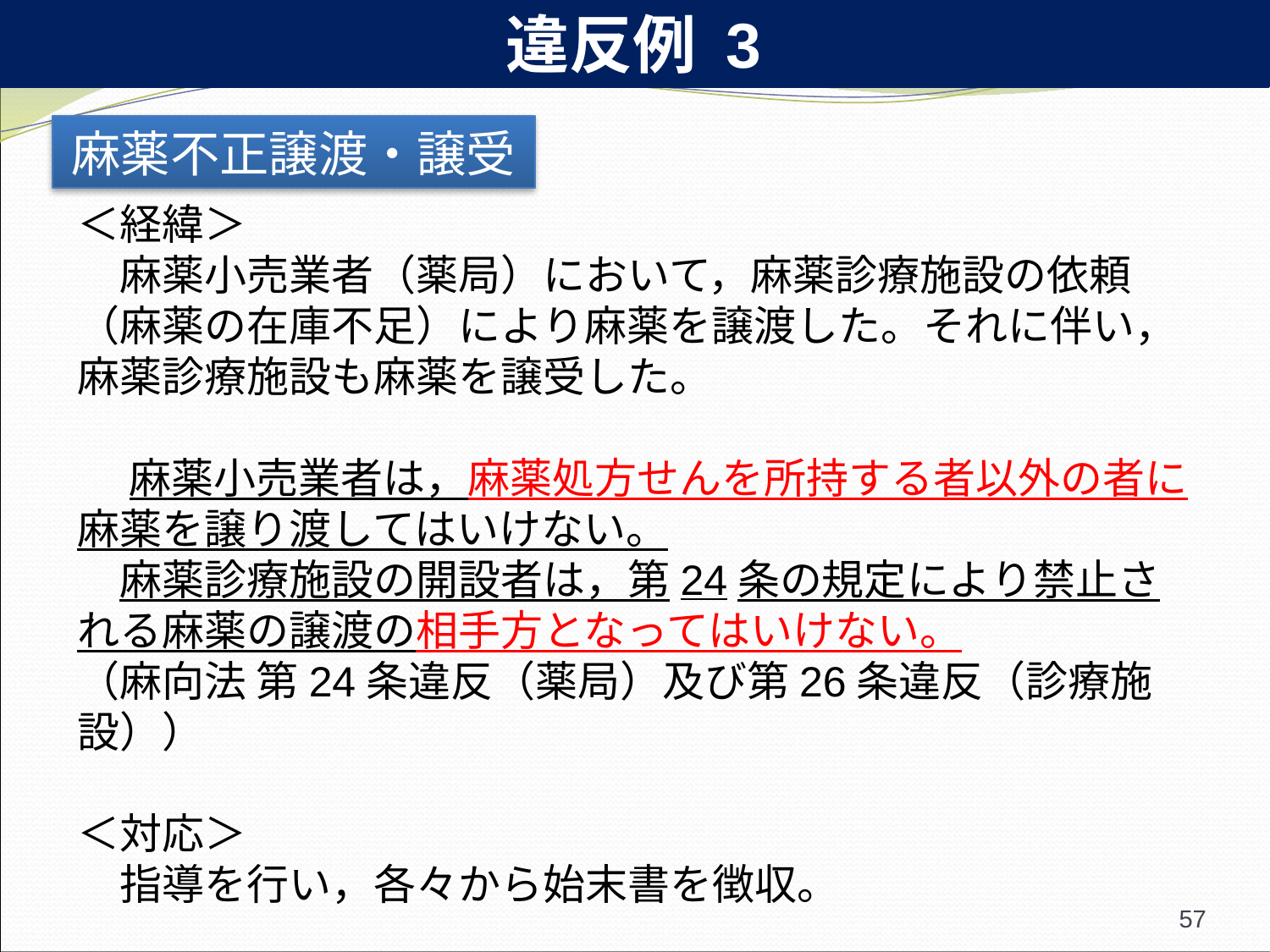

違反例 3
麻薬不正譲渡・譲受
＜経緯＞
　麻薬小売業者（薬局）において，麻薬診療施設の依頼（麻薬の在庫不足）により麻薬を譲渡した。それに伴い，麻薬診療施設も麻薬を譲受した。

　 麻薬小売業者は，麻薬処方せんを所持する者以外の者に麻薬を譲り渡してはいけない。
　麻薬診療施設の開設者は，第24条の規定により禁止される麻薬の譲渡の相手方となってはいけない。
（麻向法 第24条違反（薬局）及び第26条違反（診療施設））

＜対応＞
　指導を行い，各々から始末書を徴収。
57